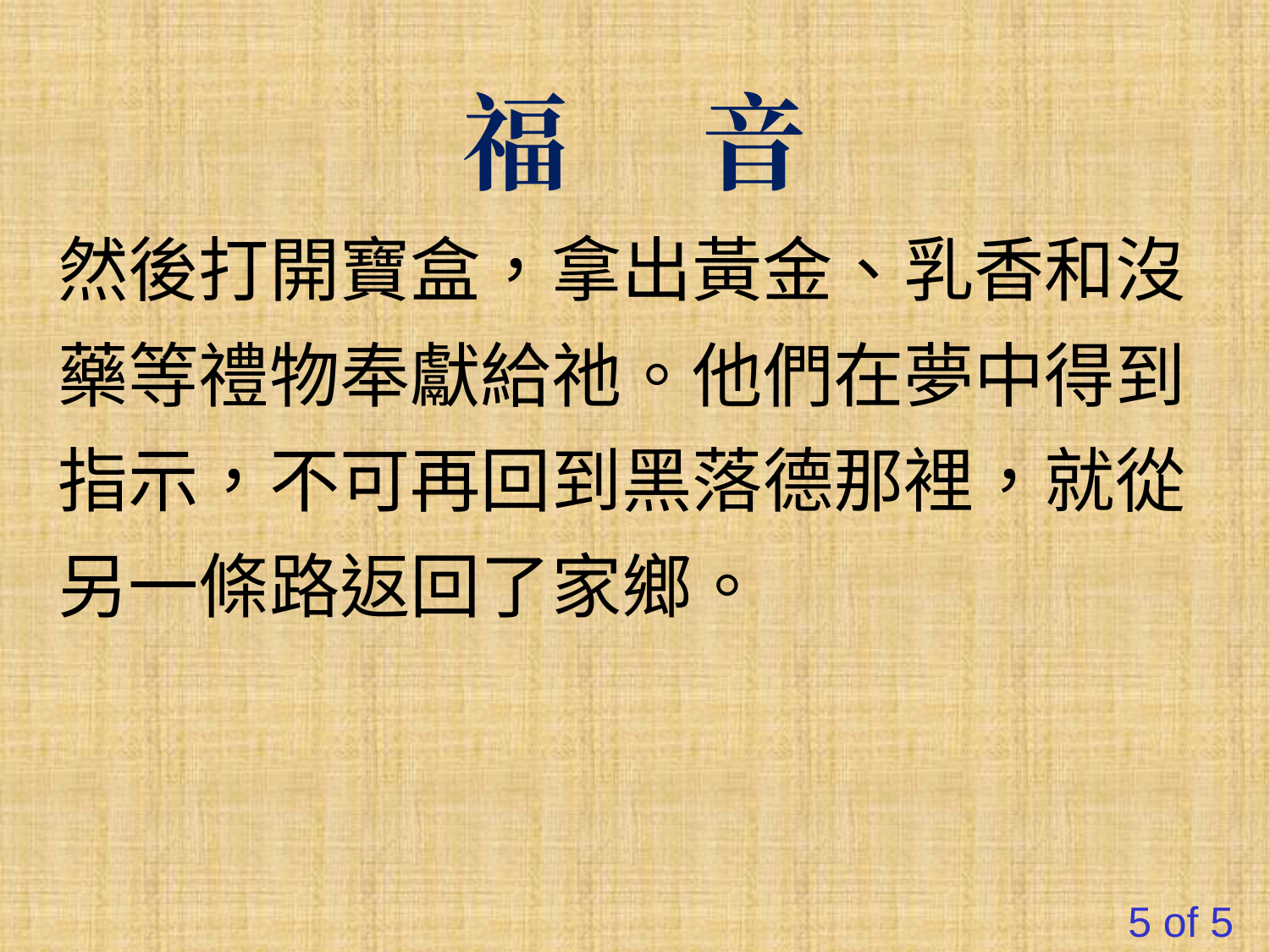

福     音
然後打開寶盒，拿出黃金、乳香和沒藥等禮物奉獻給祂。他們在夢中得到指示，不可再回到黑落德那裡，就從另一條路返回了家鄉。
5 of 5